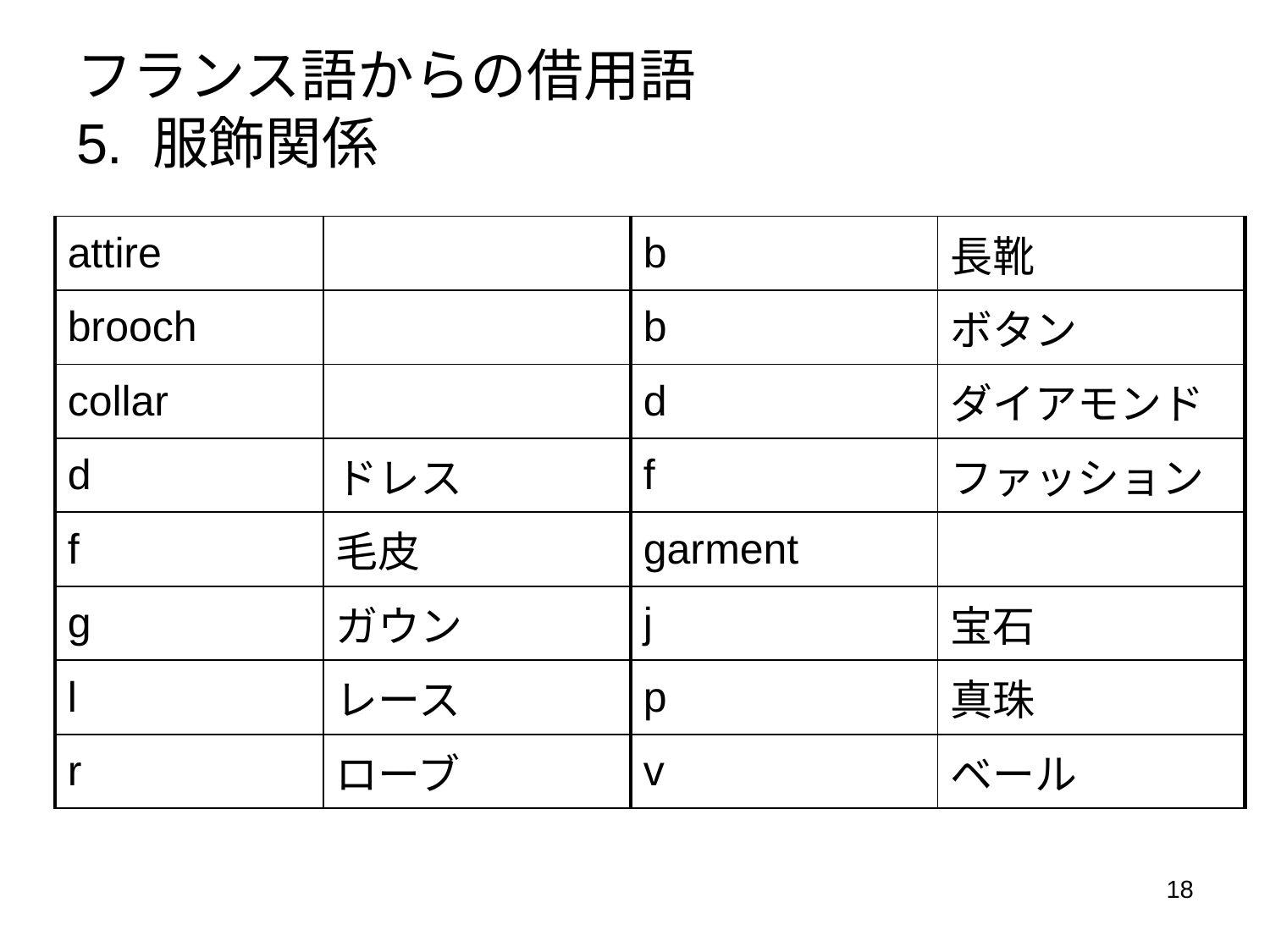

フランス語からの借用語
5. 服飾関係
| attire |  | b | 長靴 |
| --- | --- | --- | --- |
| brooch |  | b | ボタン |
| collar |  | d | ダイアモンド |
| d | ドレス | f | ファッション |
| f | 毛皮 | garment |  |
| g | ガウン | j | 宝石 |
| l | レース | p | 真珠 |
| r | ローブ | v | ベール |
18